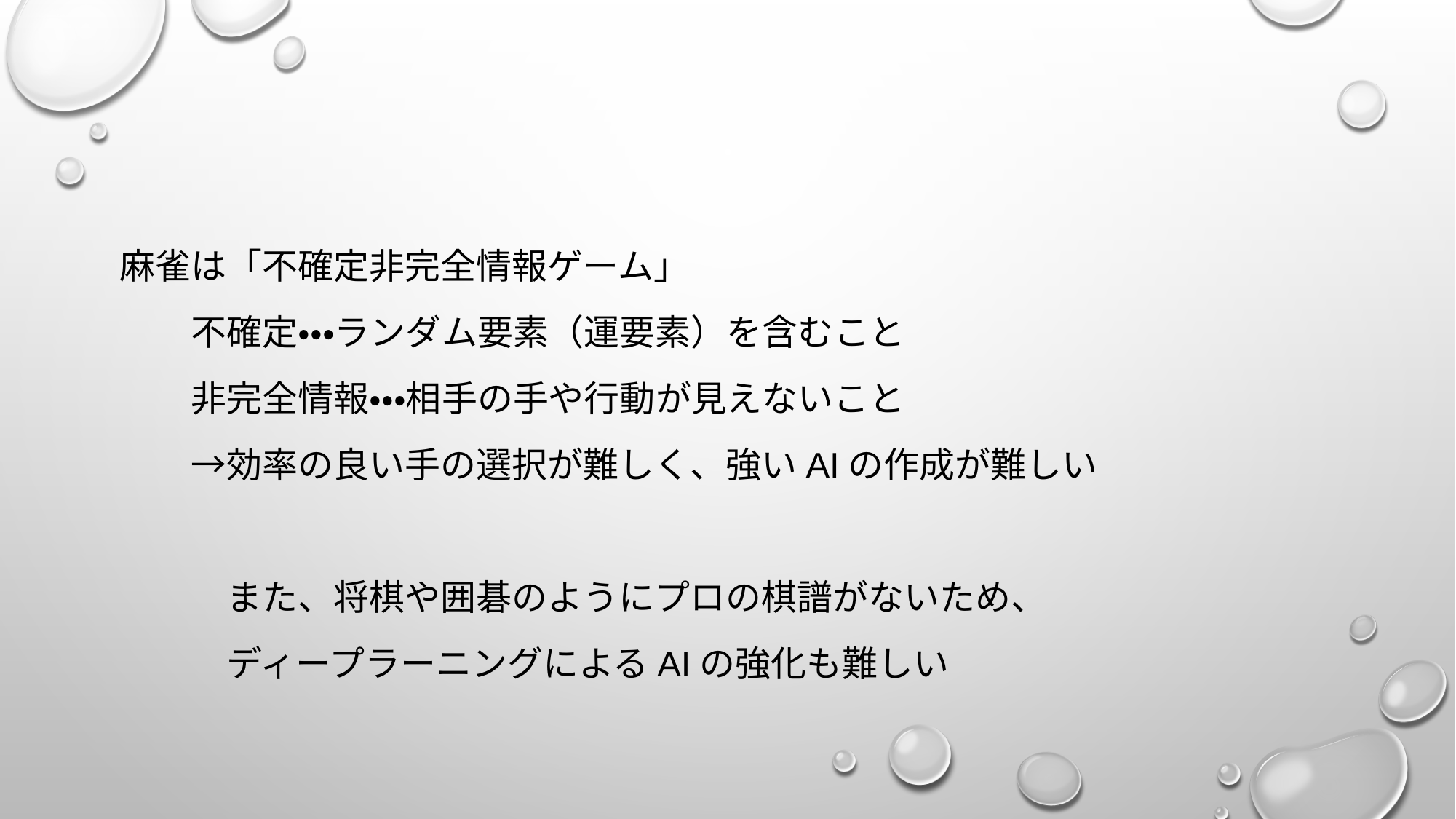

#
麻雀は「不確定非完全情報ゲーム」
　　不確定・・・ランダム要素（運要素）を含むこと
　　非完全情報・・・相手の手や行動が見えないこと
　　→効率の良い手の選択が難しく、強いAIの作成が難しい

　　　また、将棋や囲碁のようにプロの棋譜がないため、
　　　ディープラーニングによるAIの強化も難しい